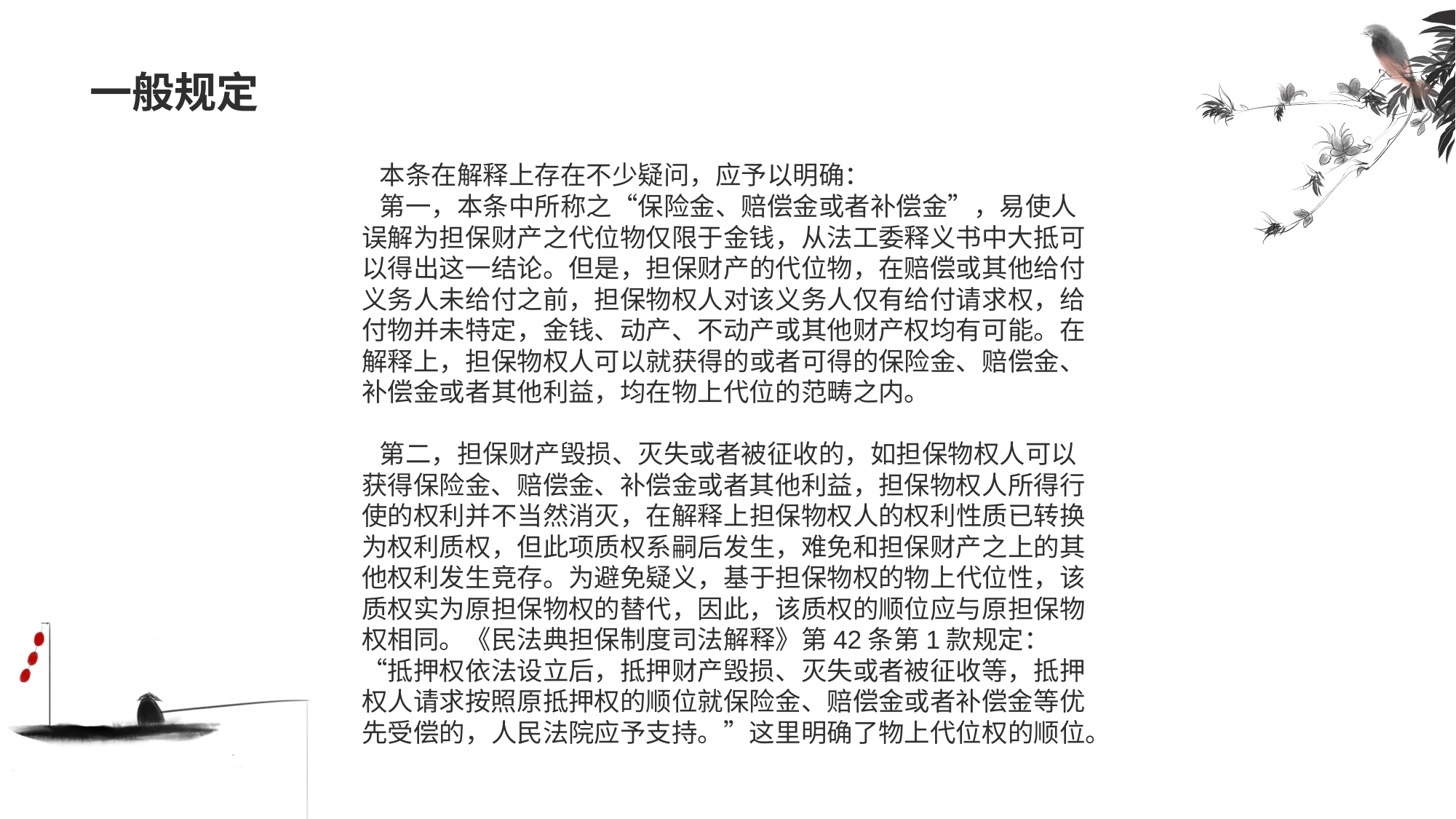

# 一般规定

  本条在解释上存在不少疑问，应予以明确：
  第一，本条中所称之“保险金、赔偿金或者补偿金”，易使人误解为担保财产之代位物仅限于金钱，从法工委释义书中大抵可以得出这一结论。但是，担保财产的代位物，在赔偿或其他给付义务人未给付之前，担保物权人对该义务人仅有给付请求权，给付物并未特定，金钱、动产、不动产或其他财产权均有可能。在解释上，担保物权人可以就获得的或者可得的保险金、赔偿金、补偿金或者其他利益，均在物上代位的范畴之内。

  第二，担保财产毁损、灭失或者被征收的，如担保物权人可以获得保险金、赔偿金、补偿金或者其他利益，担保物权人所得行使的权利并不当然消灭，在解释上担保物权人的权利性质已转换为权利质权，但此项质权系嗣后发生，难免和担保财产之上的其他权利发生竞存。为避免疑义，基于担保物权的物上代位性，该质权实为原担保物权的替代，因此，该质权的顺位应与原担保物权相同。《民法典担保制度司法解释》第42条第1款规定：“抵押权依法设立后，抵押财产毁损、灭失或者被征收等，抵押权人请求按照原抵押权的顺位就保险金、赔偿金或者补偿金等优先受偿的，人民法院应予支持。”这里明确了物上代位权的顺位。
58